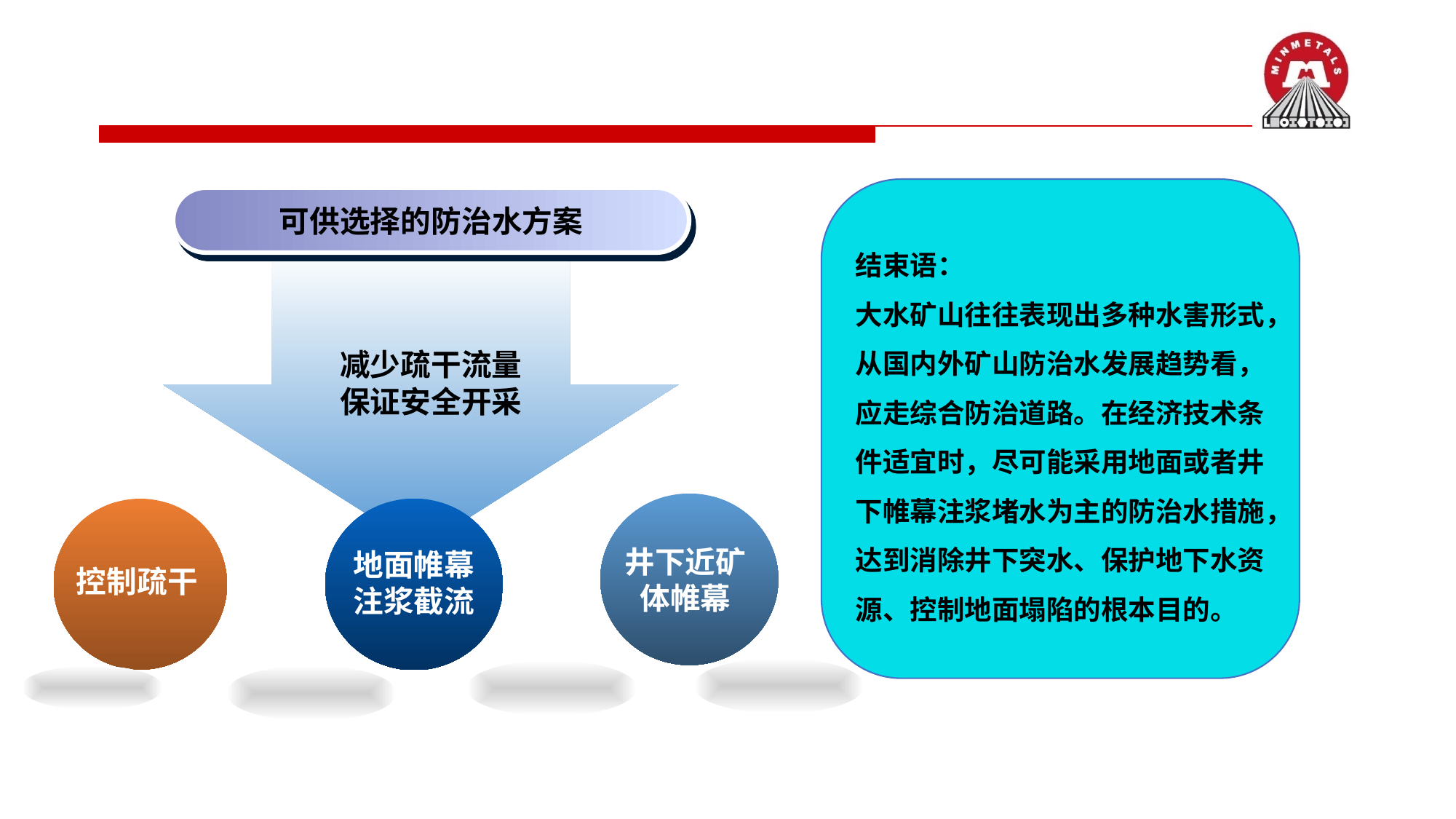

结束语：
大水矿山往往表现出多种水害形式，从国内外矿山防治水发展趋势看，应走综合防治道路。在经济技术条件适宜时，尽可能采用地面或者井下帷幕注浆堵水为主的防治水措施，达到消除井下突水、保护地下水资源、控制地面塌陷的根本目的。
可供选择的防治水方案

减少疏干流量
保证安全开采

井下近矿体帷幕

地面帷幕注浆截流

控制疏干